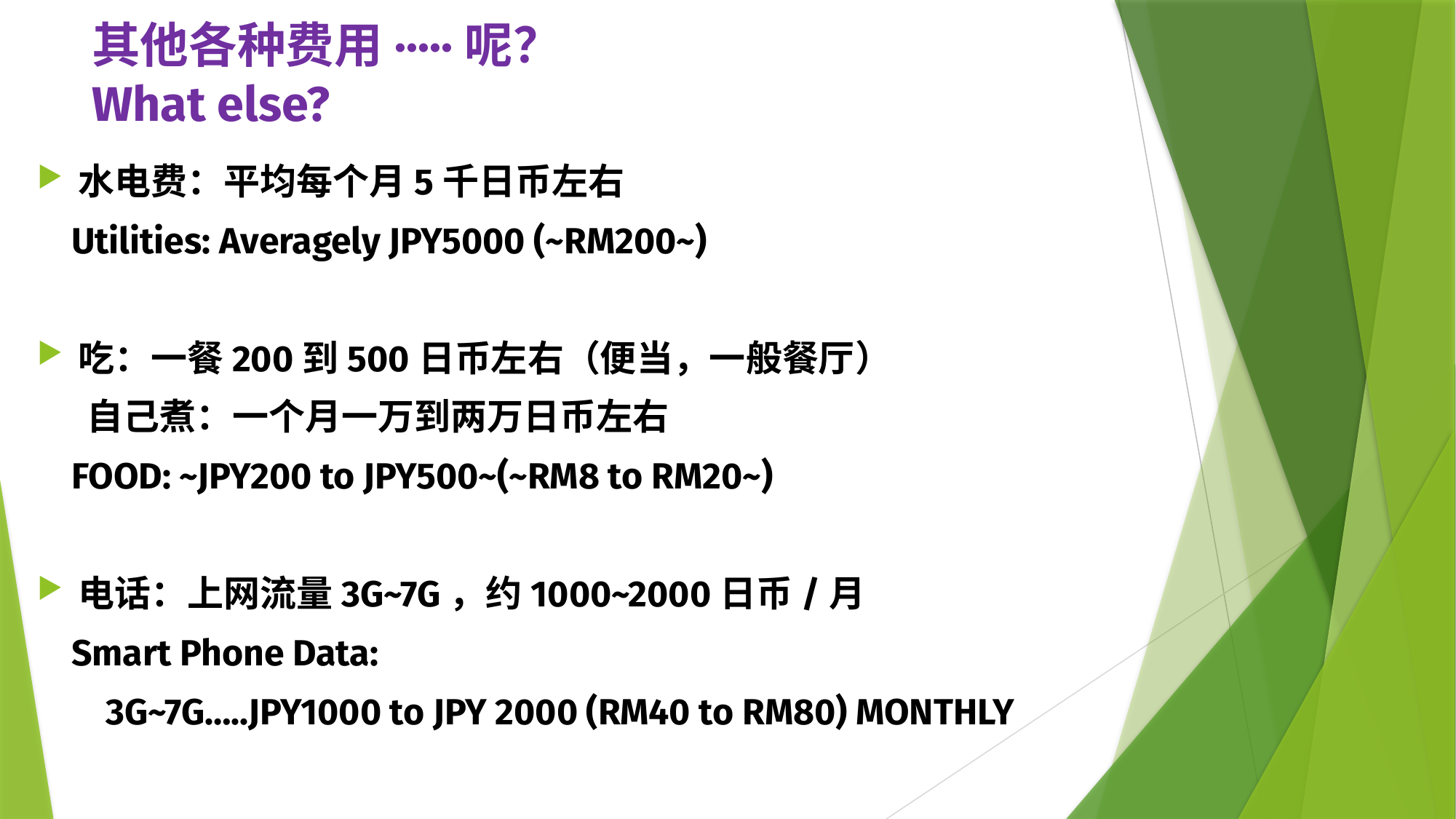

# 其他各种费用·····呢？ What else?
水电费：平均每个月5千日币左右
    Utilities: Averagely JPY5000 (~RM200~)

吃：一餐200到500日币左右（便当，一般餐厅）
     自己煮：一个月一万到两万日币左右
    FOOD: ~JPY200 to JPY500~(~RM8 to RM20~)

电话：上网流量3G~7G，约1000~2000日币/月
    Smart Phone Data:
        3G~7G…..JPY1000 to JPY 2000 (RM40 to RM80) MONTHLY